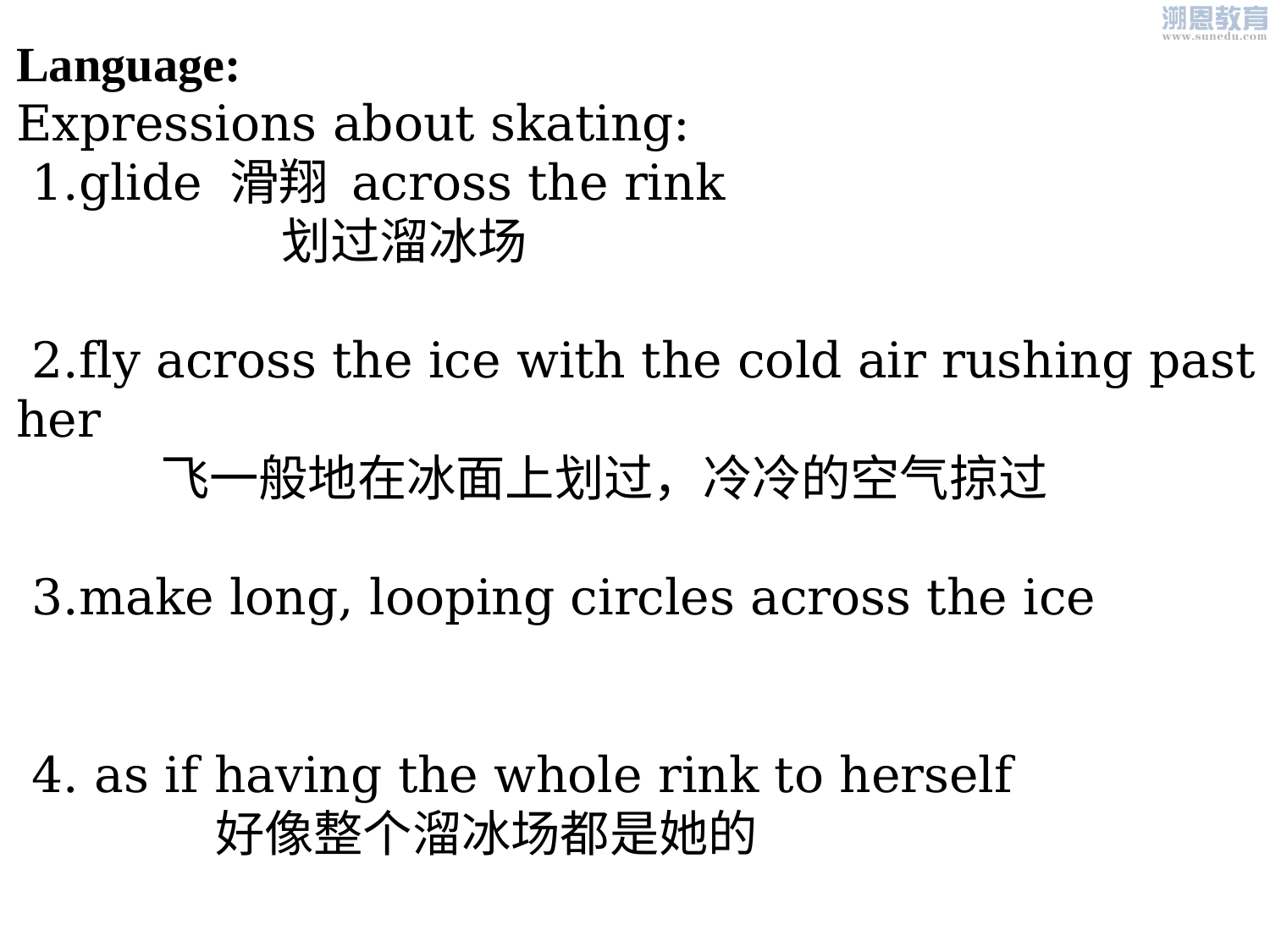

Language:
Expressions about skating:
 1.glide 滑翔 across the rink
                       划过溜冰场

 2.fly across the ice with the cold air rushing past her
            飞一般地在冰面上划过，冷冷的空气掠过

 3.make long, looping circles across the ice

 4. as if having the whole rink to herself
                 好像整个溜冰场都是她的